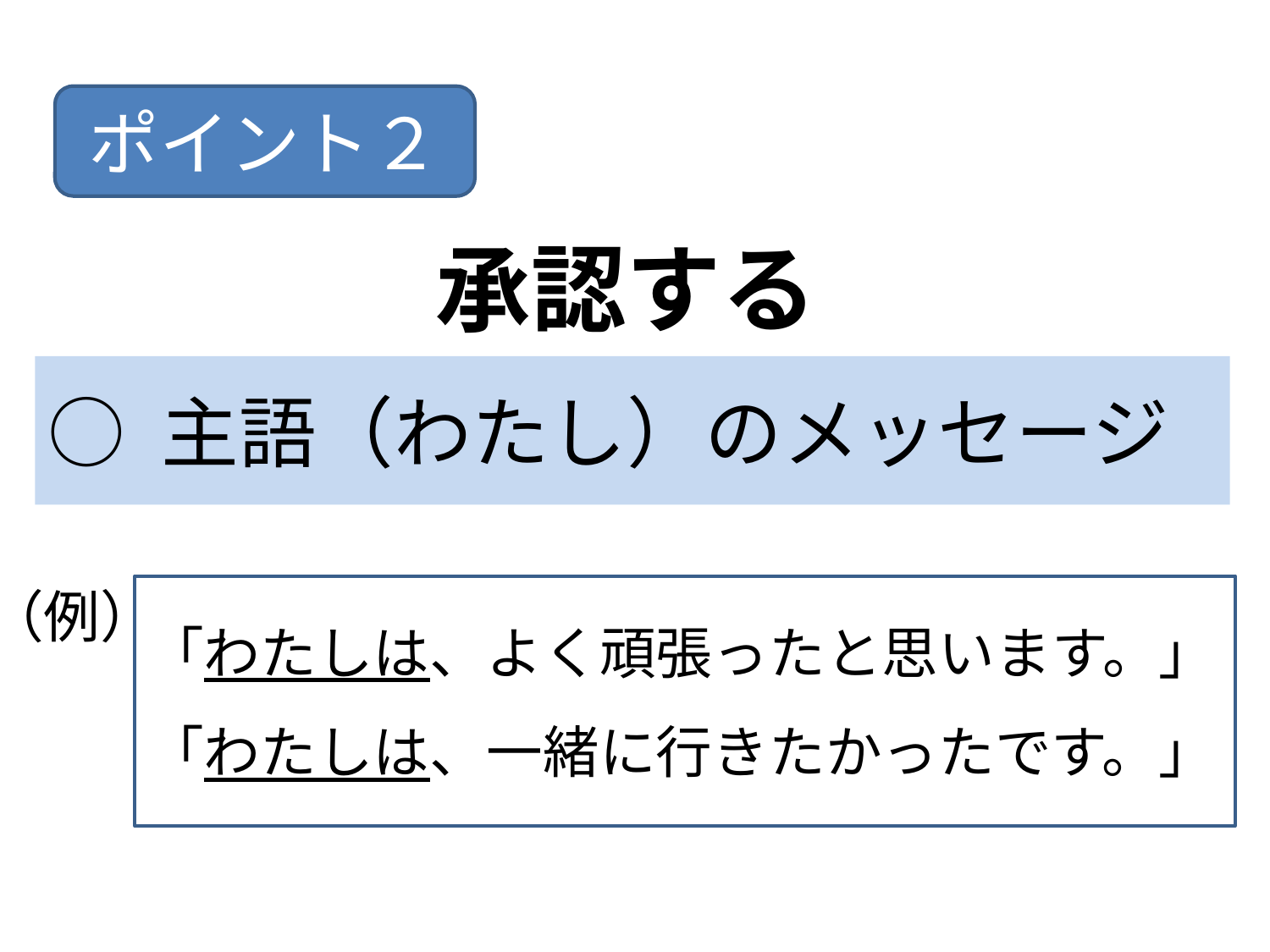

ポイント２
承認する
○ 主語（わたし）のメッセージ
（例）

「わたしは、よく頑張ったと思います。」
「わたしは、一緒に行きたかったです。」